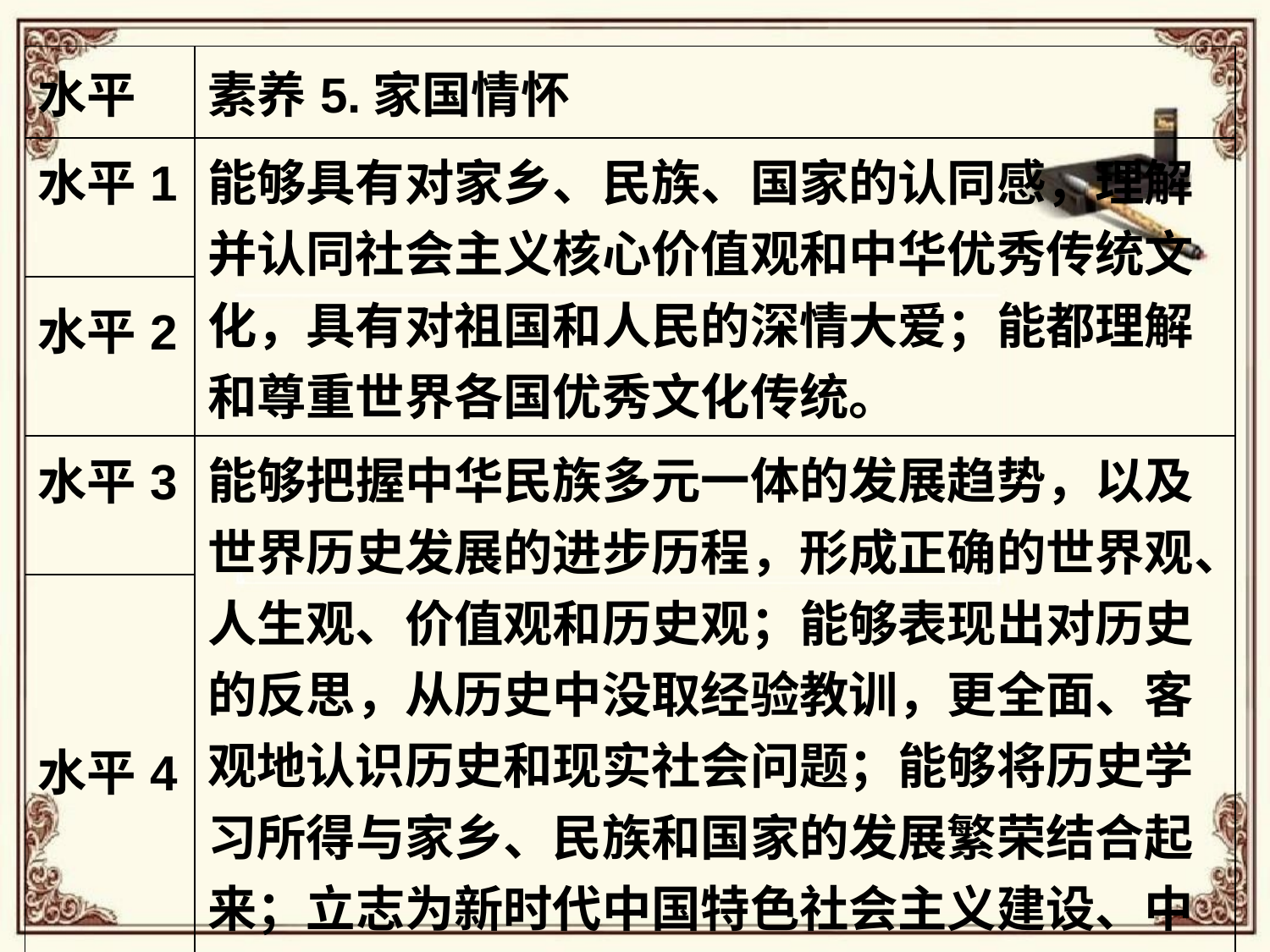

| 水平 | 素养5.家国情怀 |
| --- | --- |
| 水平1 | 能够具有对家乡、民族、国家的认同感，理解并认同社会主义核心价值观和中华优秀传统文化，具有对祖国和人民的深情大爱；能都理解和尊重世界各国优秀文化传统。 |
| 水平2 |  |
| 水平3 | 能够把握中华民族多元一体的发展趋势，以及世界历史发展的进步历程，形成正确的世界观、人生观、价值观和历史观；能够表现出对历史的反思，从历史中没取经验教训，更全面、客观地认识历史和现实社会问题；能够将历史学习所得与家乡、民族和国家的发展繁荣结合起来；立志为新时代中国特色社会主义建设、中华民族伟大复兴作出自己的贡献。 |
| 水平4 |  |